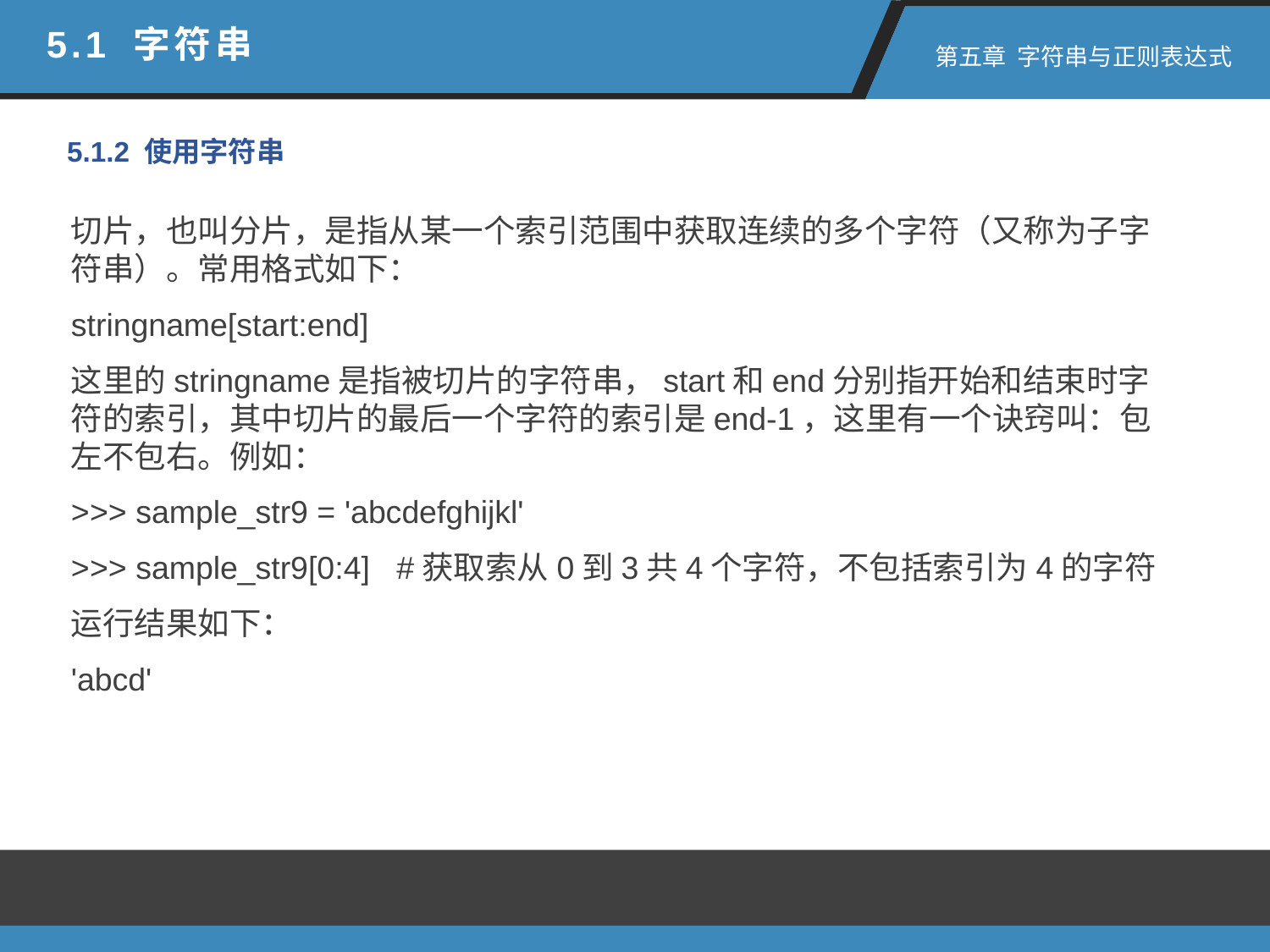

5.1 字符串
  第五章  字符串与正则表达式
5.1.2 使用字符串
切片，也叫分片，是指从某一个索引范围中获取连续的多个字符（又称为子字符串）。常用格式如下：
stringname[start:end]
这里的stringname是指被切片的字符串，start和end分别指开始和结束时字符的索引，其中切片的最后一个字符的索引是end-1，这里有一个诀窍叫：包左不包右。例如：
>>> sample_str9 = 'abcdefghijkl'
>>> sample_str9[0:4]   #获取索从0到3共4个字符，不包括索引为4的字符
运行结果如下：
'abcd'